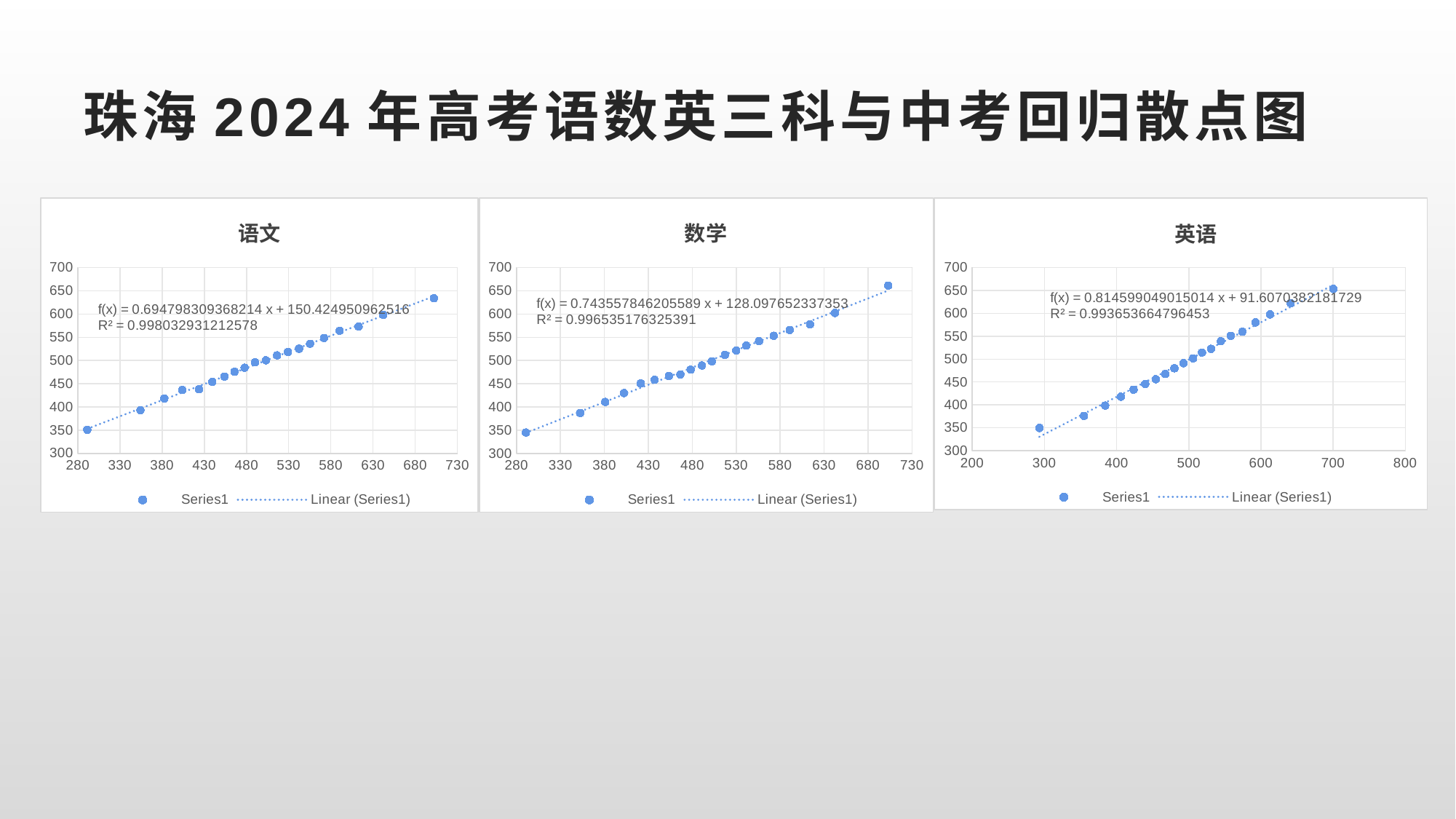

# 珠海2024年高考语数英三科与中考回归散点图

### Chart: 语文

| Category |  |
|---|---|

### Chart: 数学

| Category |  |
|---|---|

### Chart: 英语

| Category |  |
|---|---|